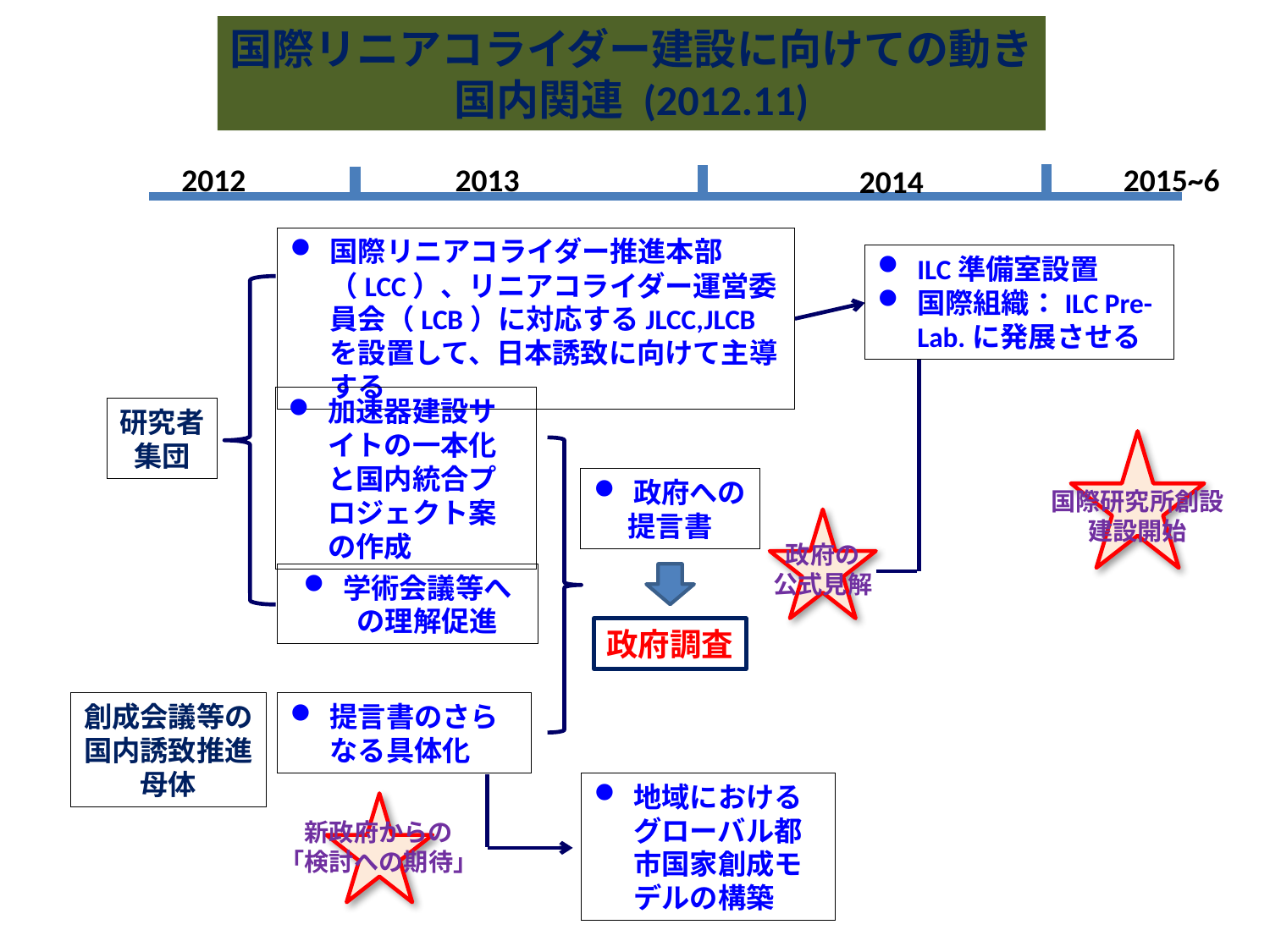

国際リニアコライダー建設に向けての動き
国内関連 (2012.11)
2015~6
2012
2013
2014
国際リニアコライダー推進本部（LCC）、リニアコライダー運営委員会（LCB）に対応するJLCC,JLCBを設置して、日本誘致に向けて主導する
ILC準備室設置
国際組織：ILC Pre-Lab.に発展させる

加速器建設サイトの一本化と国内統合プロジェクト案の作成
研究者
集団

国際研究所創設
建設開始

政府への
提言書

政府の
公式見解
学術会議等への理解促進

政府調査
創成会議等の国内誘致推進母体
提言書のさらなる具体化
地域におけるグローバル都市国家創成モデルの構築

新政府からの
「検討への期待」